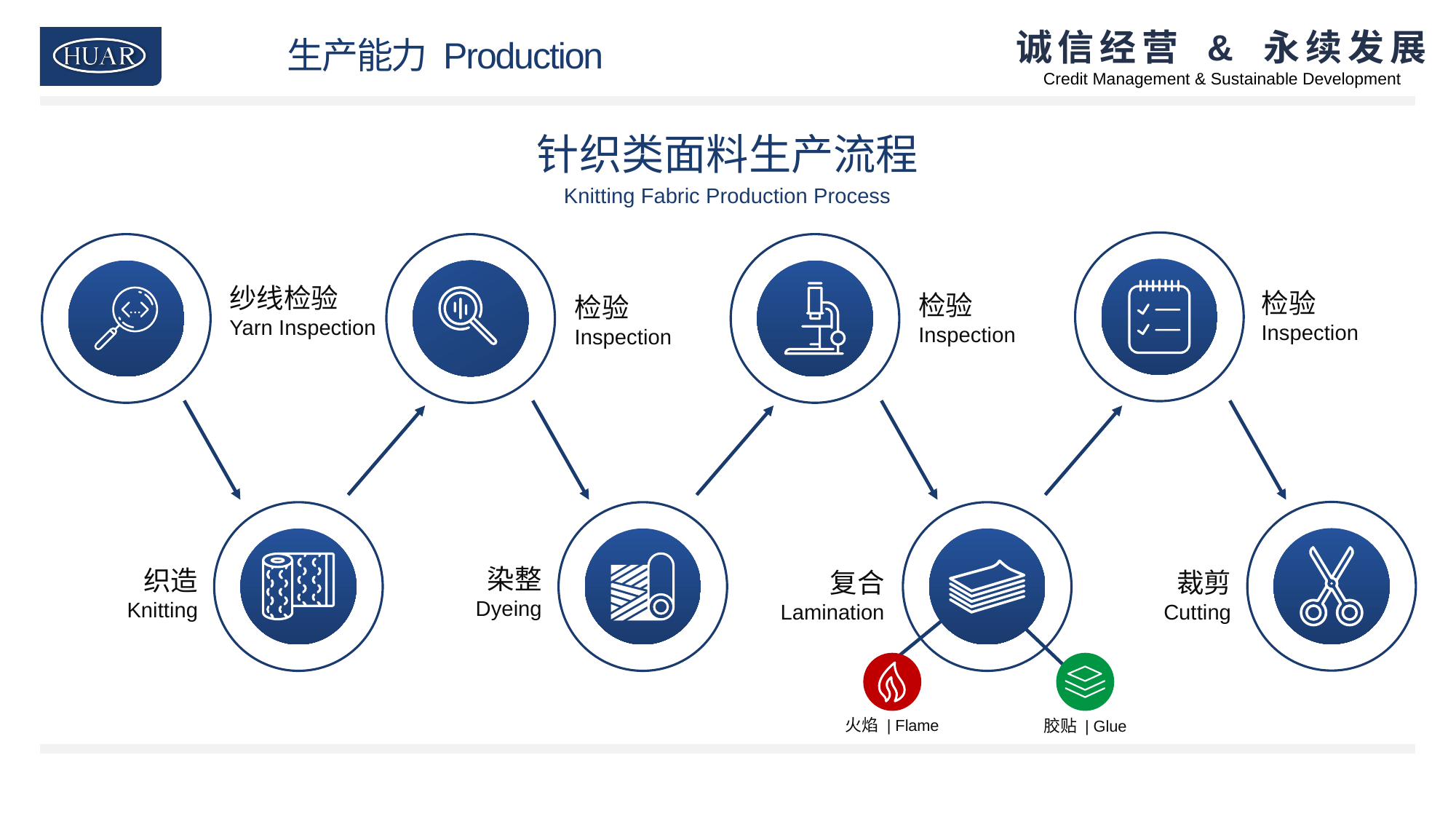

生产能力 Production
针织类面料生产流程
Knitting Fabric Production Process

纱线检验
Yarn Inspection
检验
Inspection
检验
Inspection
检验
Inspection

染整
Dyeing
织造
Knitting
复合
Lamination
裁剪
Cutting

火焰 | Flame
胶贴 | Glue